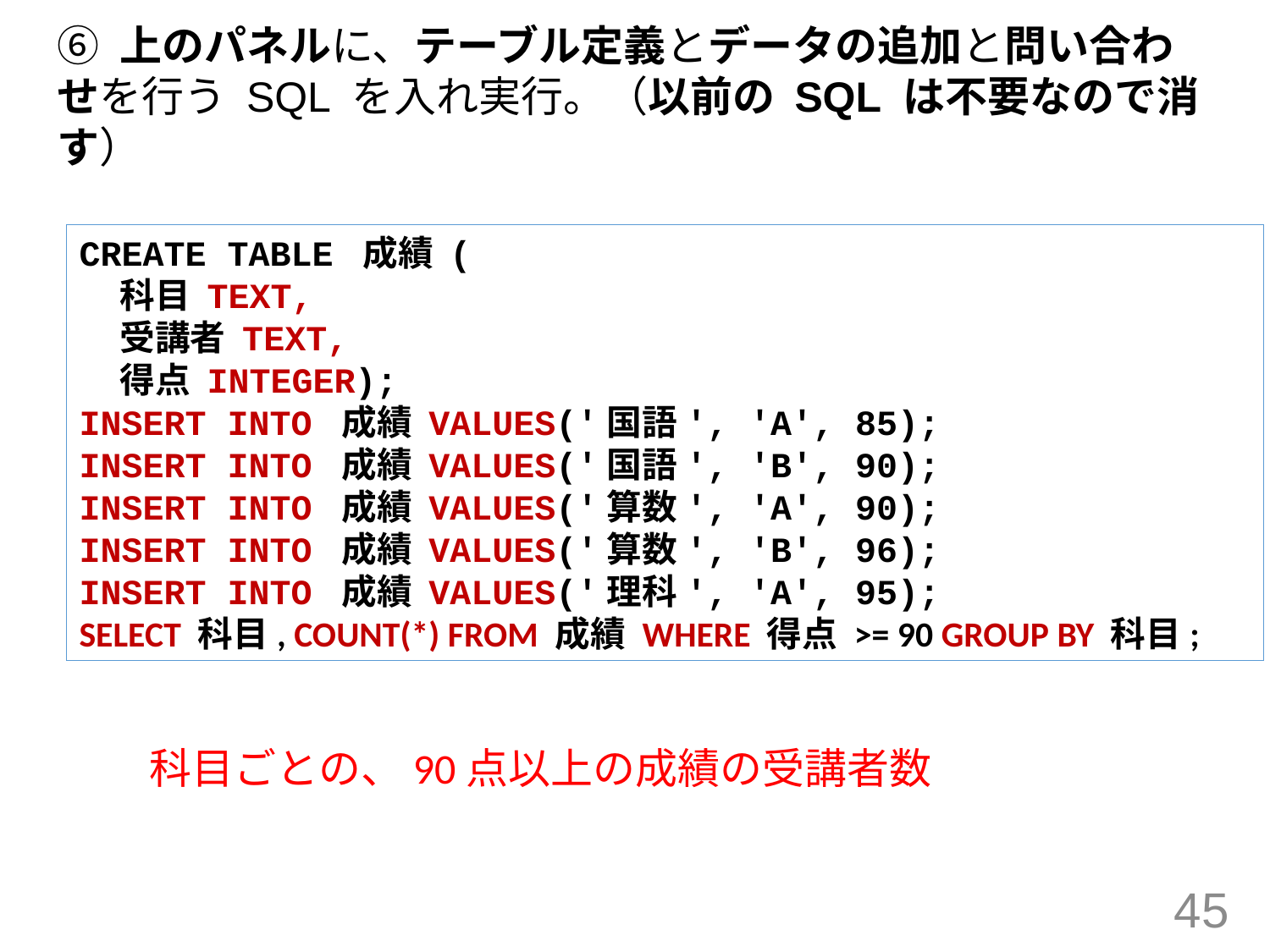

⑥ 上のパネルに、テーブル定義とデータの追加と問い合わせを行う SQL を入れ実行。（以前の SQL は不要なので消す）

CREATE TABLE 成績 (
    科目 TEXT,
    受講者 TEXT,
    得点 INTEGER);
INSERT INTO 成績 VALUES('国語', 'A', 85);
INSERT INTO 成績 VALUES('国語', 'B', 90);
INSERT INTO 成績 VALUES('算数', 'A', 90);
INSERT INTO 成績 VALUES('算数', 'B', 96);
INSERT INTO 成績 VALUES('理科', 'A', 95);
SELECT 科目, COUNT(*) FROM 成績 WHERE 得点 >= 90 GROUP BY 科目;
科目ごとの、90点以上の成績の受講者数
45